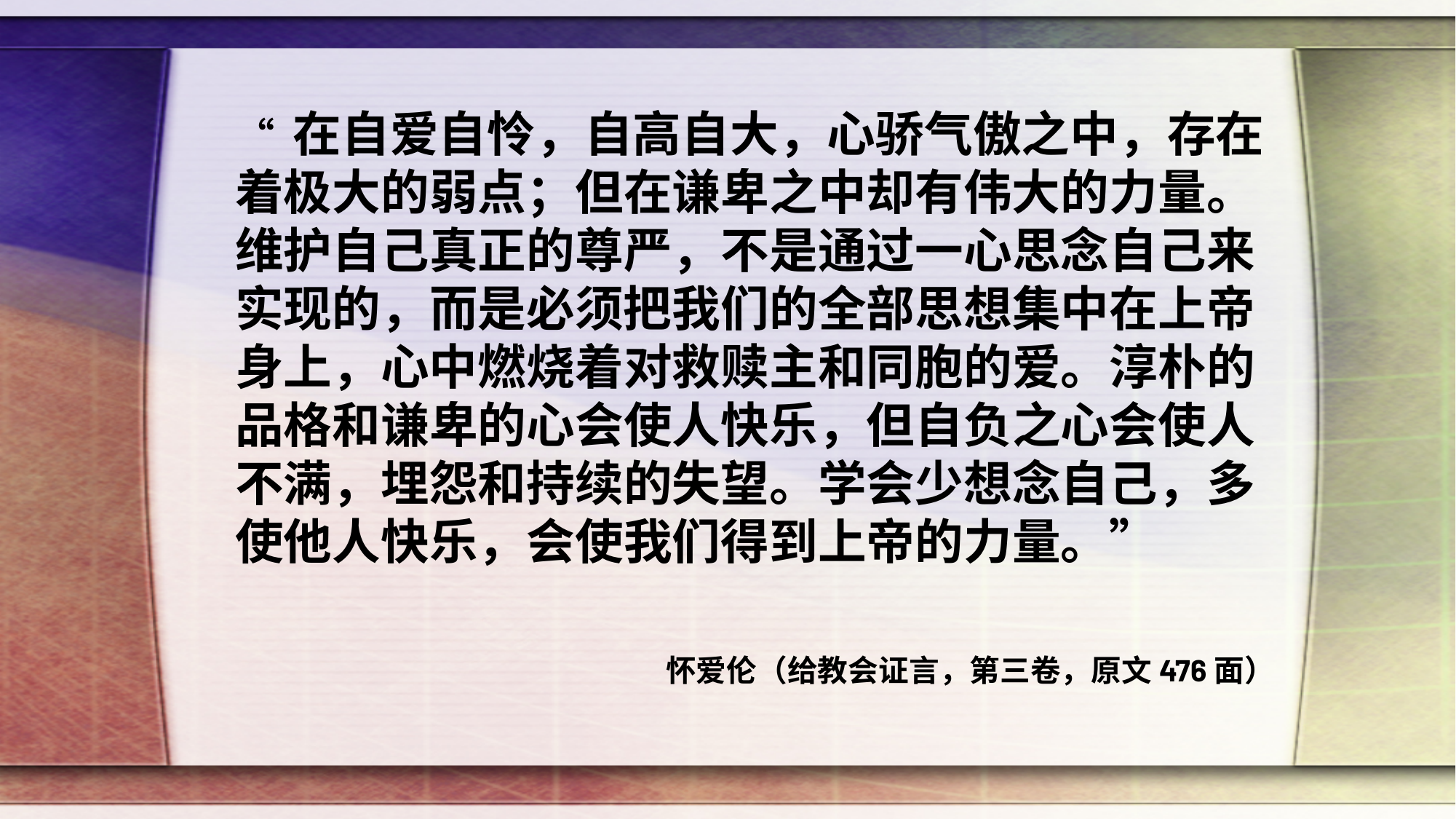

“ 在自爱自怜，自高自大，心骄气傲之中，存在着极大的弱点；但在谦卑之中却有伟大的力量。维护自己真正的尊严，不是通过一心思念自己来实现的，而是必须把我们的全部思想集中在上帝身上，心中燃烧着对救赎主和同胞的爱。淳朴的品格和谦卑的心会使人快乐，但自负之心会使人不满，埋怨和持续的失望。学会少想念自己，多使他人快乐，会使我们得到上帝的力量。”
怀爱伦（给教会证言，第三卷，原文476面）